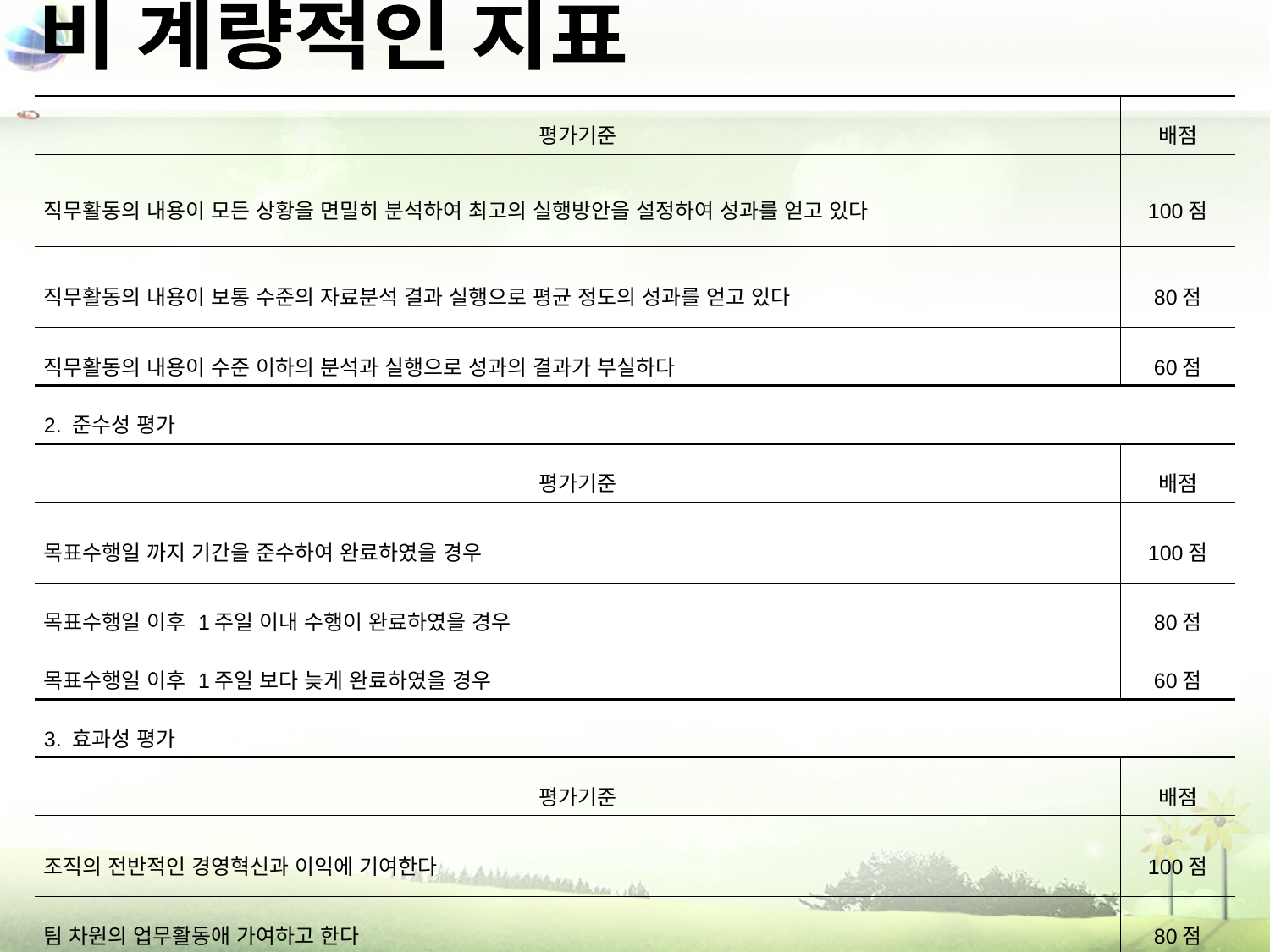

비 계량적인 지표
| 평가기준 | 배점 |
| --- | --- |
| 직무활동의 내용이 모든 상황을 면밀히 분석하여 최고의 실행방안을 설정하여 성과를 얻고 있다 | 100점 |
| 직무활동의 내용이 보통 수준의 자료분석 결과 실행으로 평균 정도의 성과를 얻고 있다 | 80점 |
| 직무활동의 내용이 수준 이하의 분석과 실행으로 성과의 결과가 부실하다 | 60점 |
| 2. 준수성 평가 |  |
| 평가기준 | 배점 |
| 목표수행일 까지 기간을 준수하여 완료하였을 경우 | 100점 |
| 목표수행일 이후 1주일 이내 수행이 완료하였을 경우 | 80점 |
| 목표수행일 이후 1주일 보다 늦게 완료하였을 경우 | 60점 |
| 3. 효과성 평가 |  |
| 평가기준 | 배점 |
| 조직의 전반적인 경영혁신과 이익에 기여한다 | 100점 |
| 팀 차원의 업무활동애 가여하고 한다 | 80점 |
| 팀의 성과평가에 도움이 되지 않는다 | 60점 |